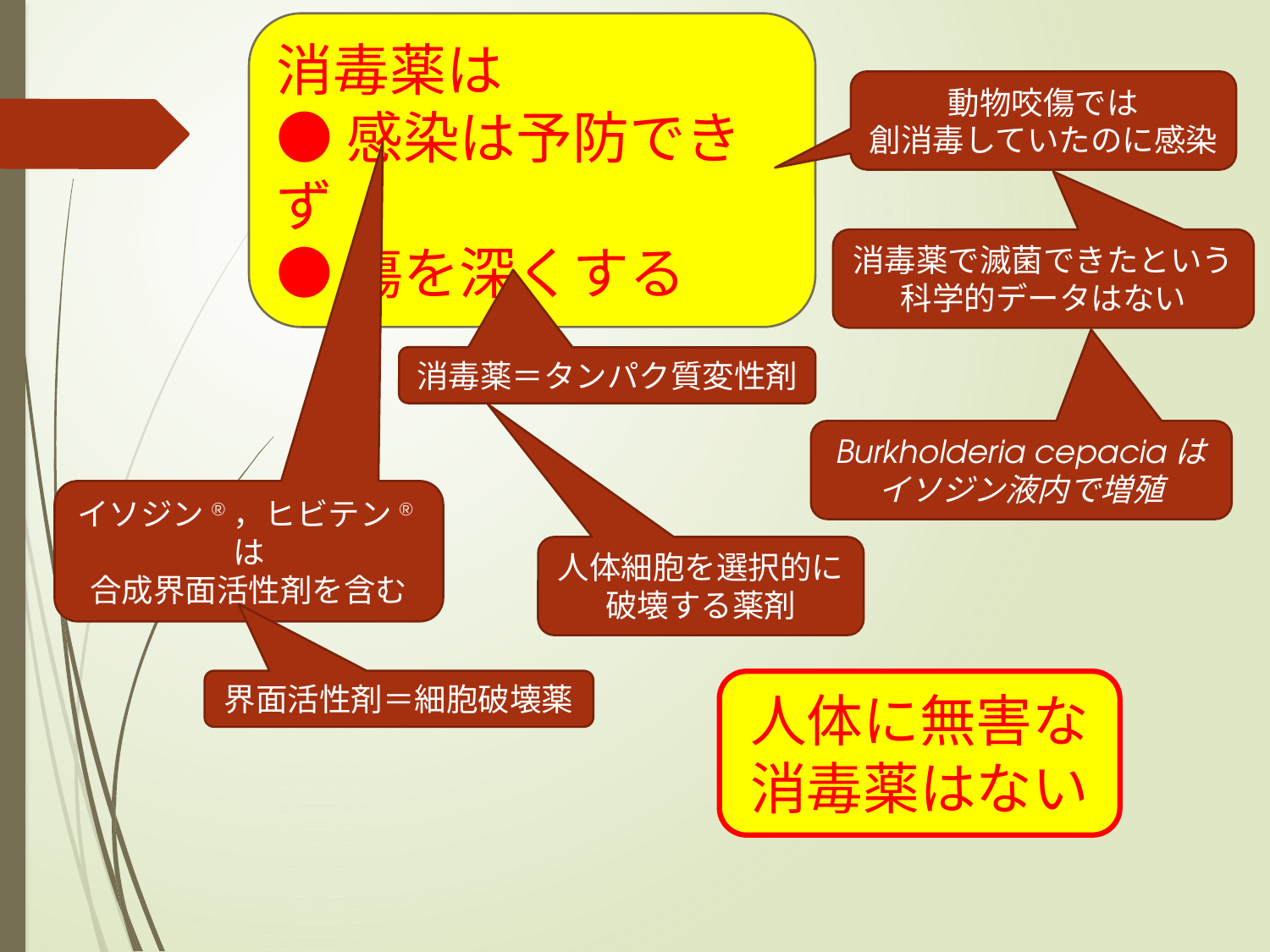

消毒薬は
●感染は予防できず
●傷を深くする
動物咬傷では
創消毒していたのに感染
消毒薬で滅菌できたという科学的データはない
消毒薬＝タンパク質変性剤
Burkholderia cepaciaはイソジン液内で増殖
イソジン®，ヒビテン®は
合成界面活性剤を含む
人体細胞を選択的に
破壊する薬剤
界面活性剤＝細胞破壊薬
人体に無害な
消毒薬はない